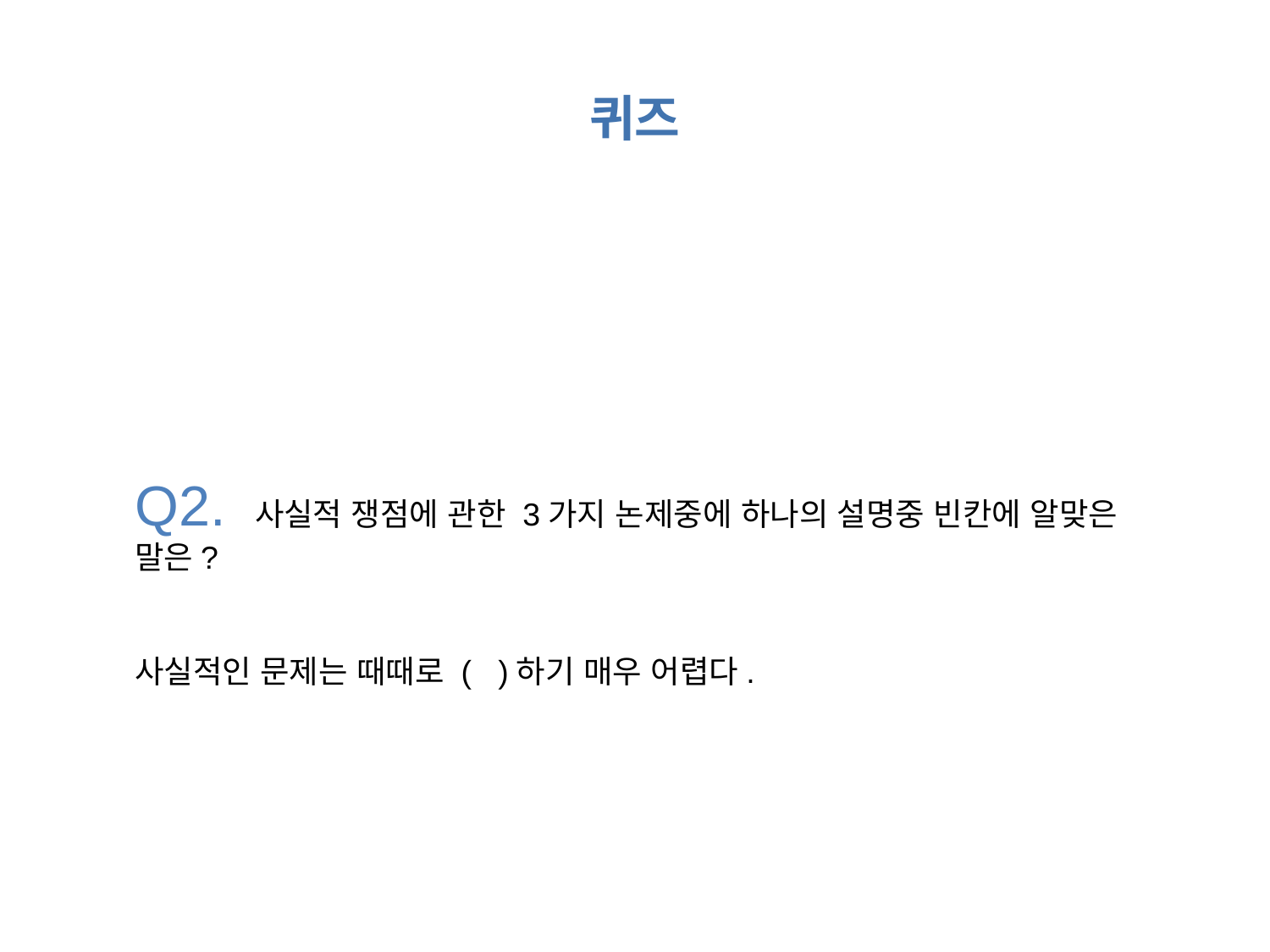

퀴즈
Q2. 사실적 쟁점에 관한 3가지 논제중에 하나의 설명중 빈칸에 알맞은 말은?

사실적인 문제는 때때로 (   )하기 매우 어렵다.